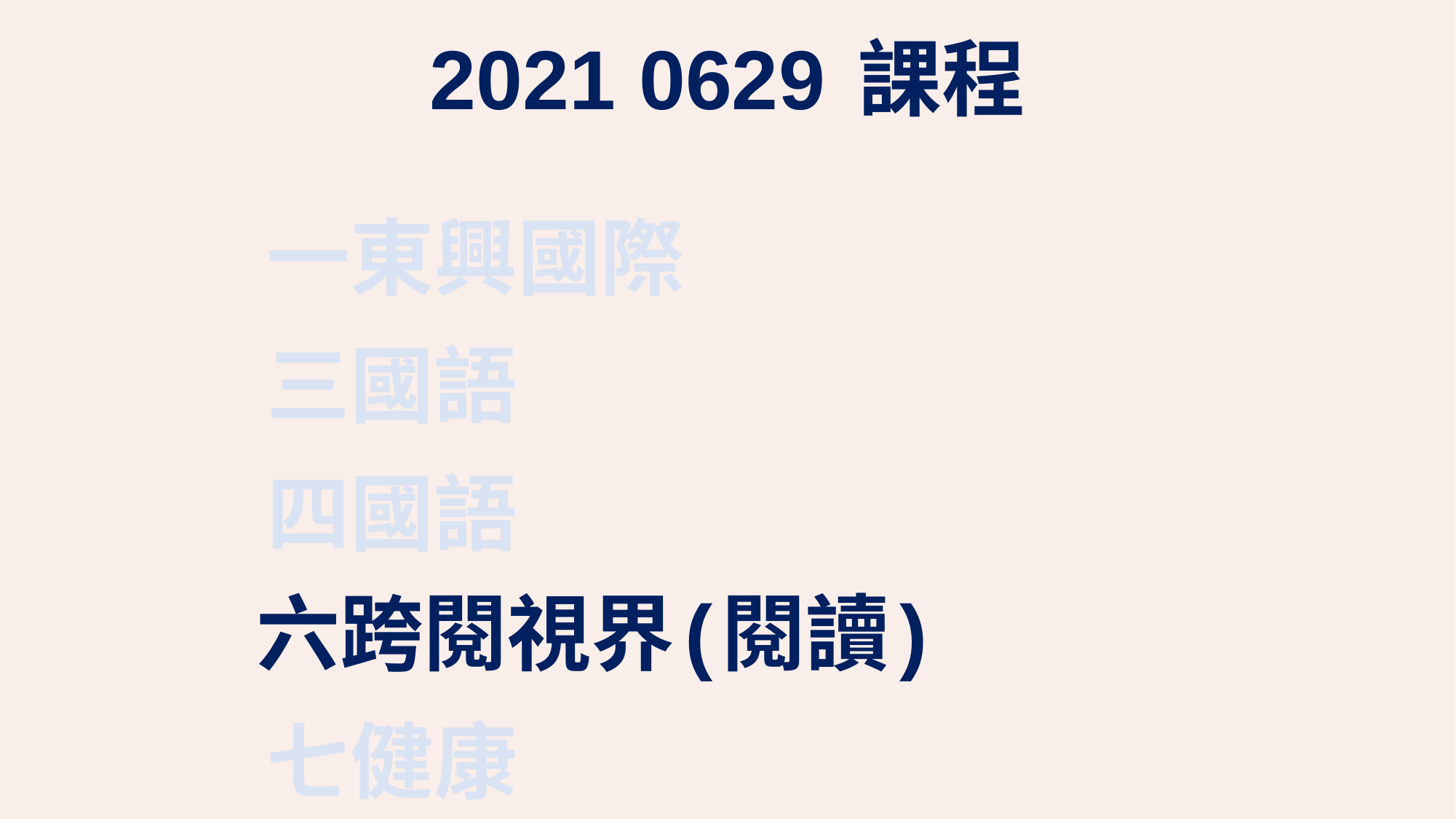

2021 0629 課程
             一東興國際
             三國語
             四國語
             六跨閱視界(閱讀)
             七健康